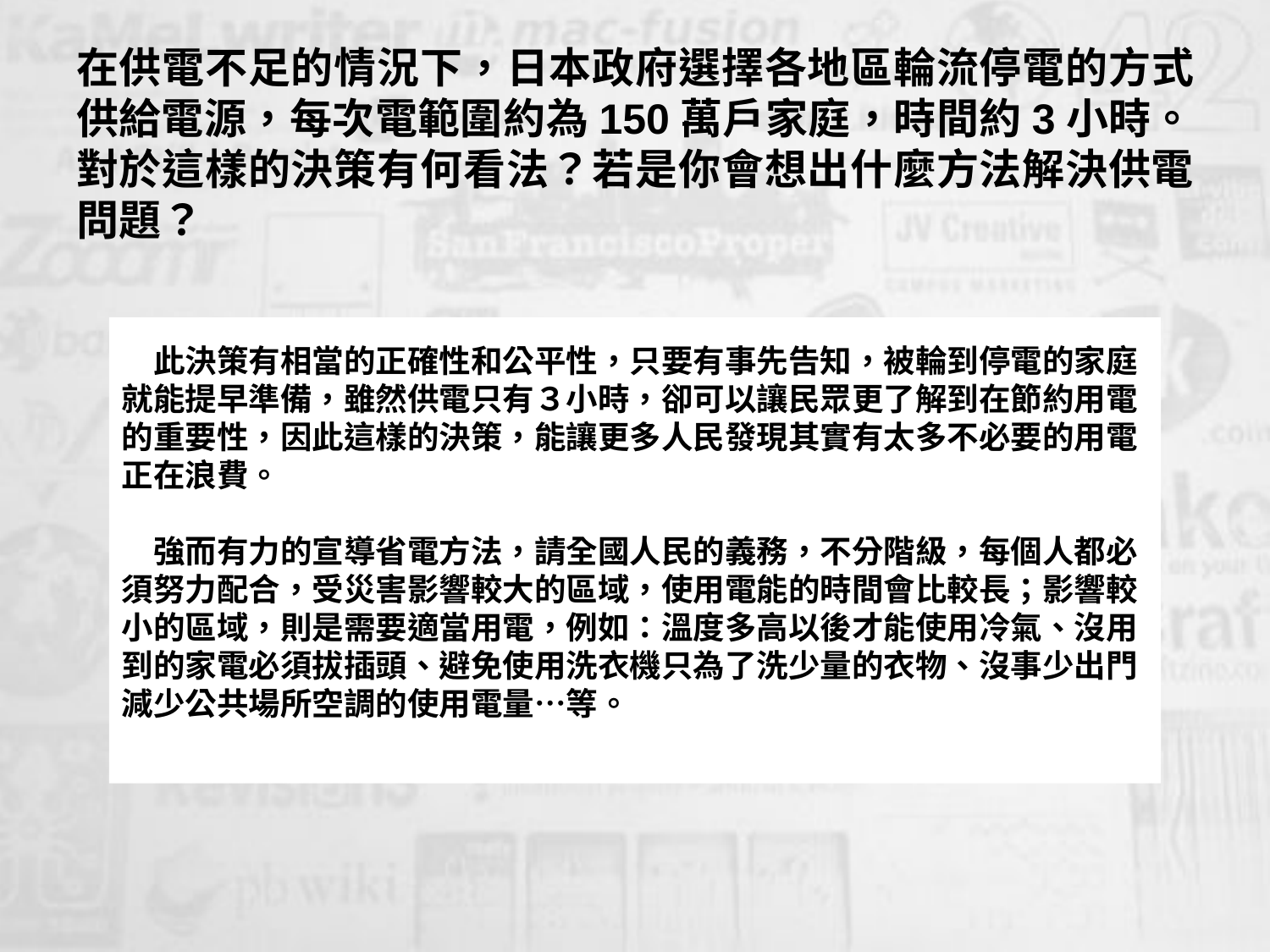

# 在供電不足的情況下，日本政府選擇各地區輪流停電的方式供給電源，每次電範圍約為150萬戶家庭，時間約3小時。對於這樣的決策有何看法？若是你會想出什麼方法解決供電問題？
　此決策有相當的正確性和公平性，只要有事先告知，被輪到停電的家庭就能提早準備，雖然供電只有３小時，卻可以讓民眾更了解到在節約用電的重要性，因此這樣的決策，能讓更多人民發現其實有太多不必要的用電正在浪費。

　強而有力的宣導省電方法，請全國人民的義務，不分階級，每個人都必須努力配合，受災害影響較大的區域，使用電能的時間會比較長；影響較小的區域，則是需要適當用電，例如：溫度多高以後才能使用冷氣、沒用到的家電必須拔插頭、避免使用洗衣機只為了洗少量的衣物、沒事少出門減少公共場所空調的使用電量…等。